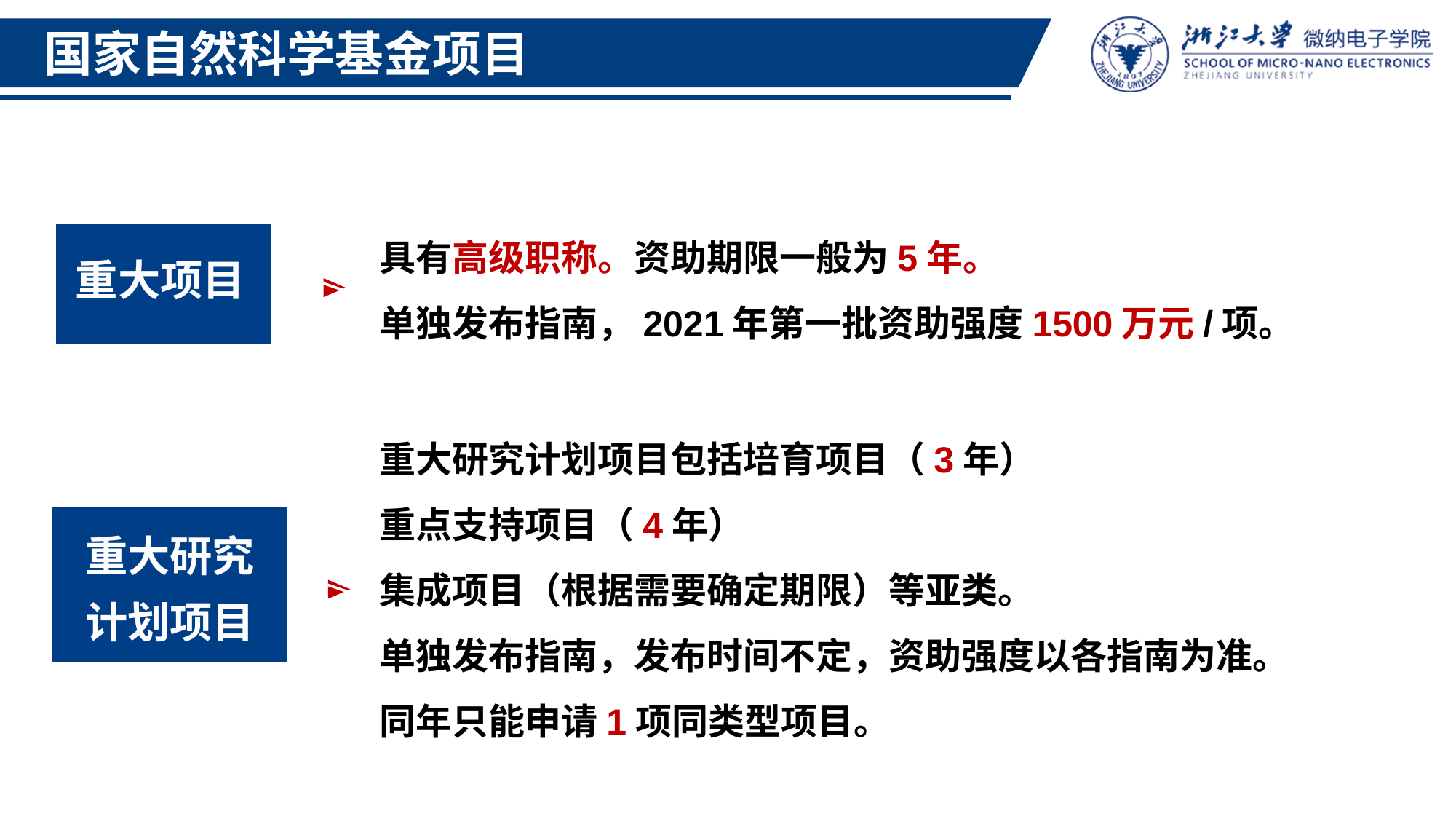

国家自然科学基金项目
具有高级职称。资助期限一般为5年。
单独发布指南，2021年第一批资助强度1500万元/项。

重大项目

重大研究计划项目包括培育项目（3年）
重点支持项目（4年）
集成项目（根据需要确定期限）等亚类。
单独发布指南，发布时间不定，资助强度以各指南为准。
同年只能申请1项同类型项目。

重大研究
计划项目